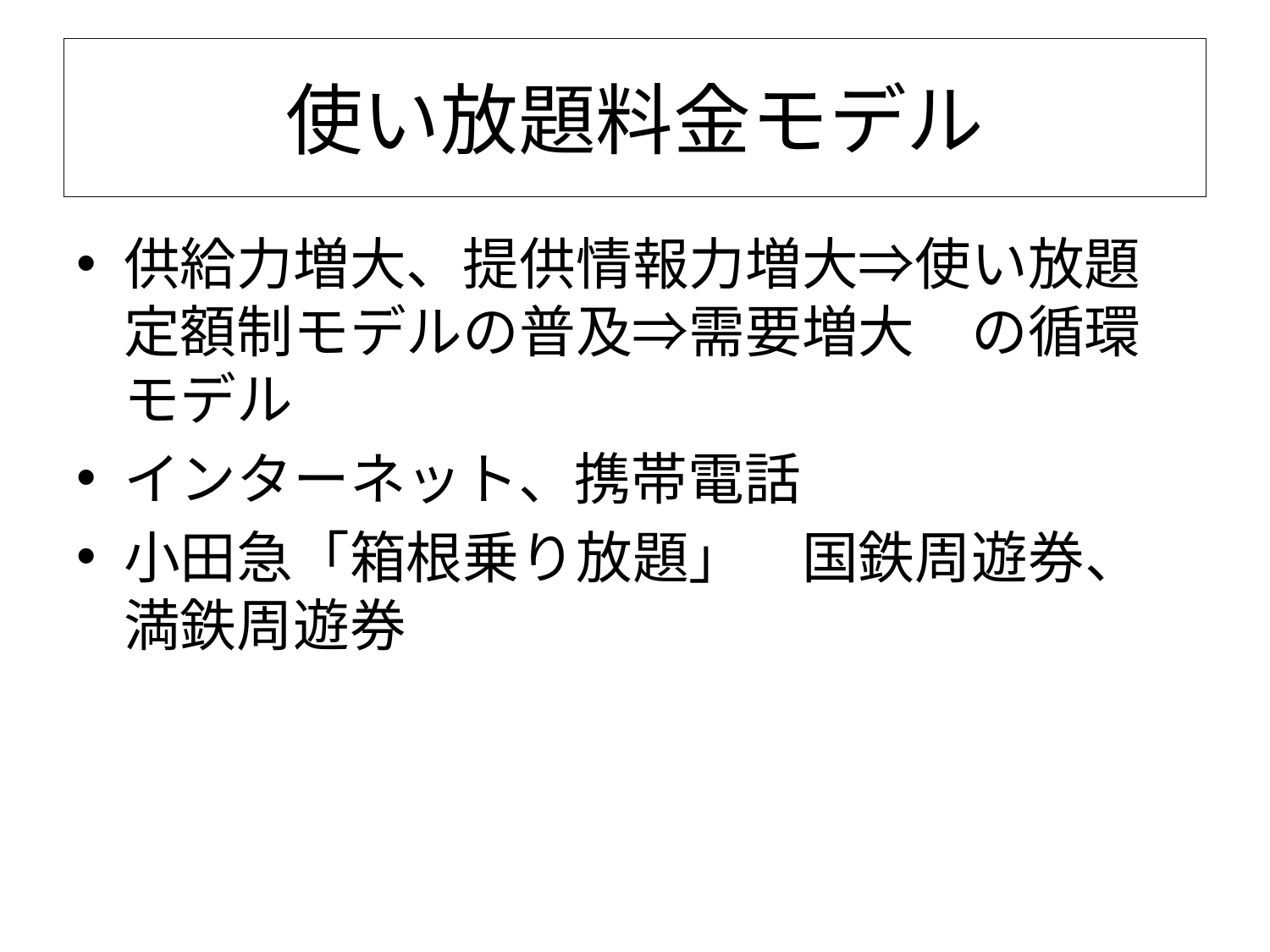

# 使い放題料金モデル
供給力増大、提供情報力増大⇒使い放題定額制モデルの普及⇒需要増大　の循環モデル
インターネット、携帯電話
小田急「箱根乗り放題」　国鉄周遊券、満鉄周遊券